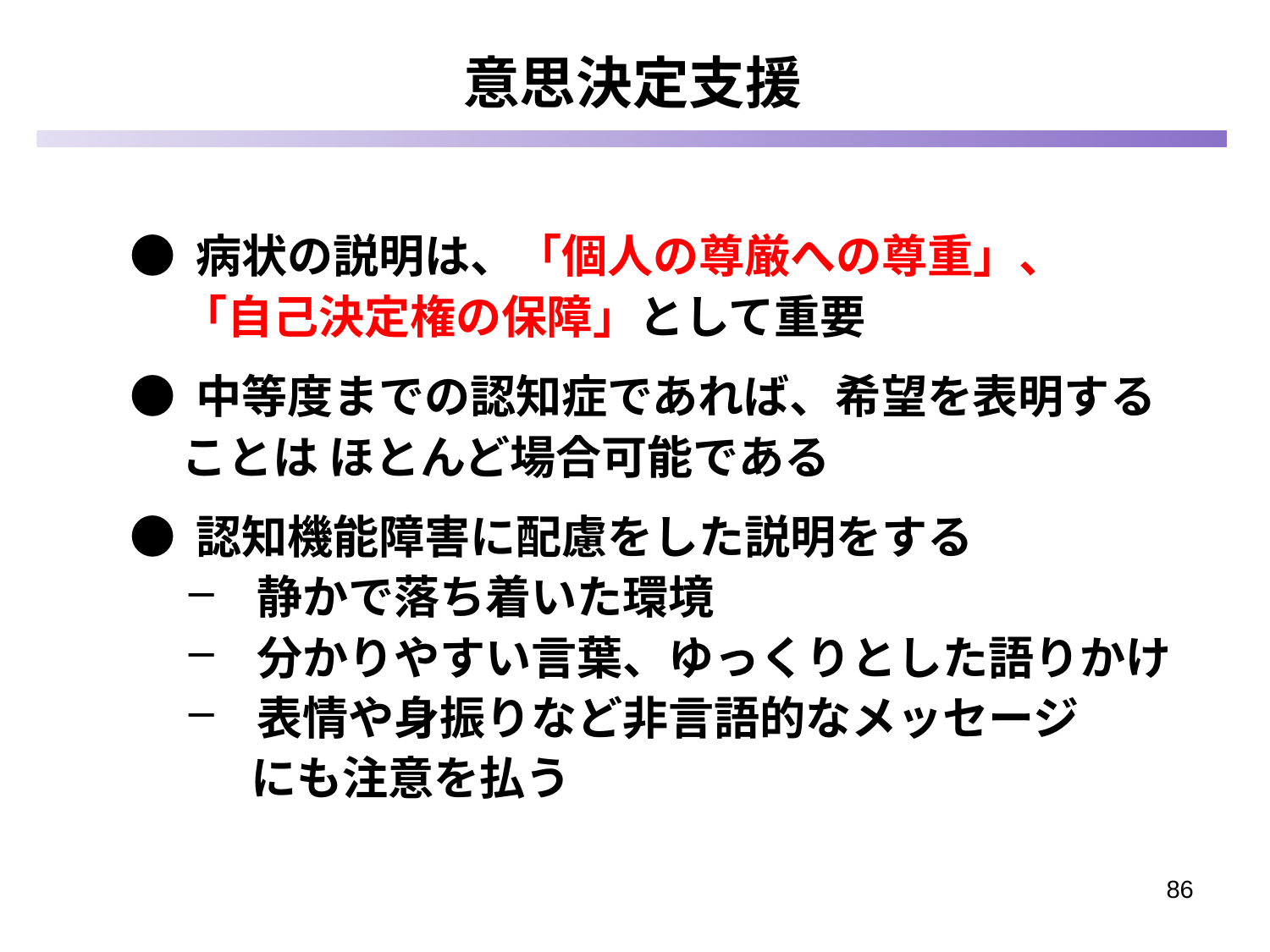

# 意思決定支援

● 病状の説明は、「個人の尊厳への尊重」、
    「自己決定権の保障」として重要
● 中等度までの認知症であれば、希望を表明する
    ことは ほとんど場合可能である
● 認知機能障害に配慮をした説明をする
  静かで落ち着いた環境
  分かりやすい言葉、ゆっくりとした語りかけ
  表情や身振りなど非言語的なメッセージ
     にも注意を払う
86